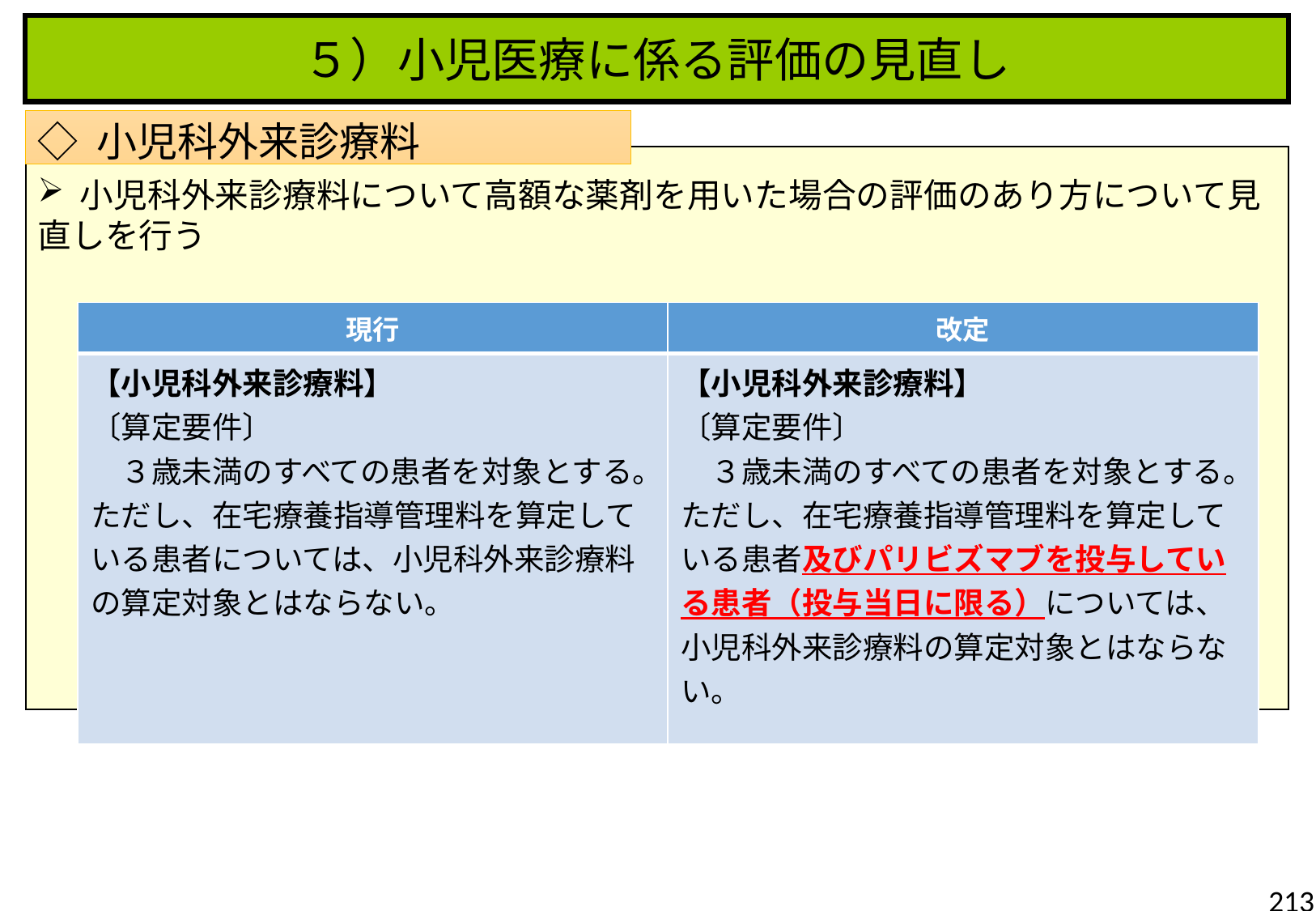

５）小児医療に係る評価の見直し
◇ 小児科外来診療料

 小児科外来診療料について高額な薬剤を用いた場合の評価のあり方について見直しを行う
| 現行 | 改定 |
| --- | --- |
| 【小児科外来診療料】 〔算定要件〕 　３歳未満のすべての患者を対象とする。ただし、在宅療養指導管理料を算定している患者については、小児科外来診療料の算定対象とはならない。 | 【小児科外来診療料】 〔算定要件〕 　３歳未満のすべての患者を対象とする。ただし、在宅療養指導管理料を算定している患者及びパリビズマブを投与している患者（投与当日に限る）については、小児科外来診療料の算定対象とはならない。 |
213